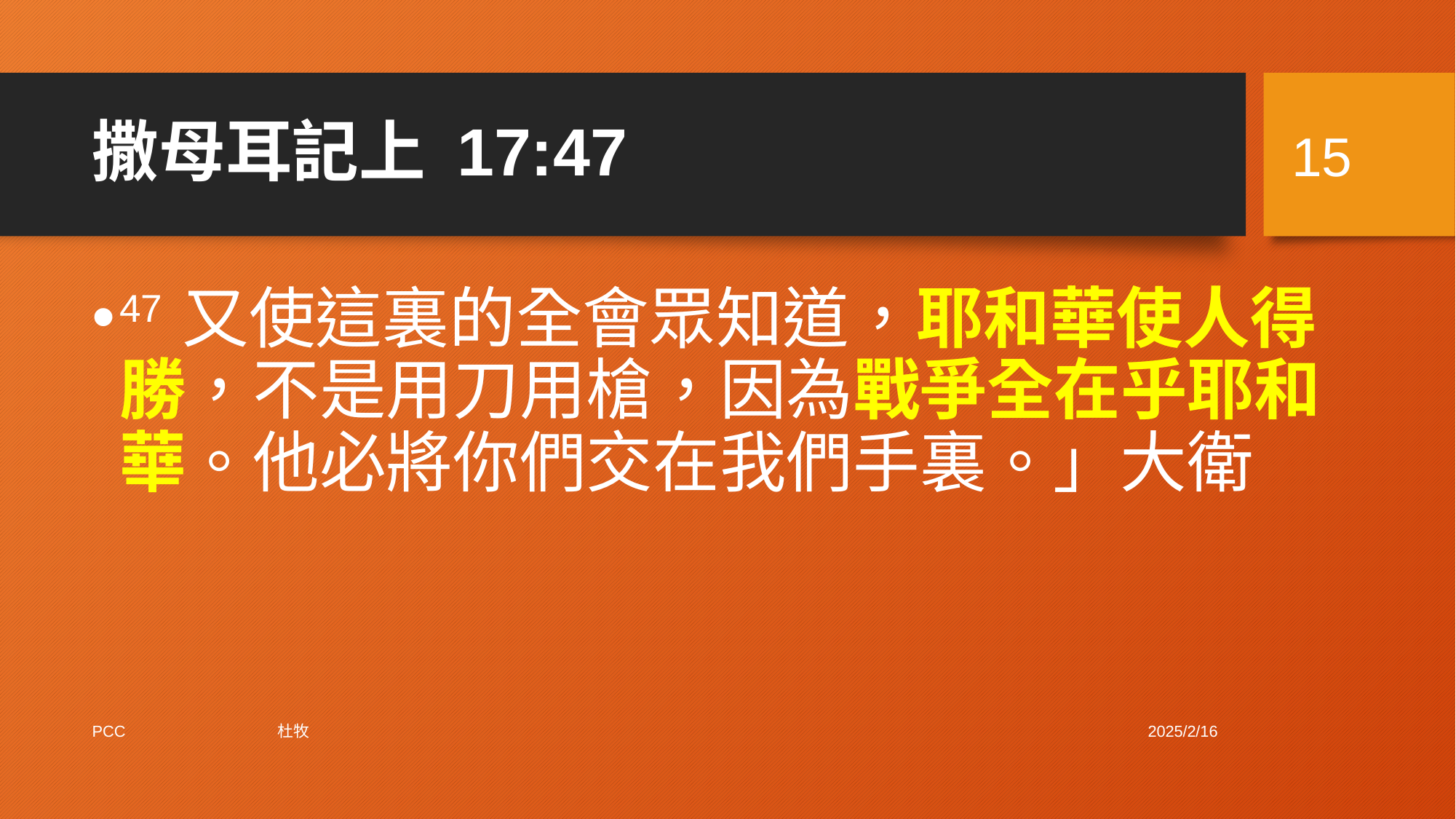

15
# 撒母耳記上 17:47
47 又使這裏的全會眾知道，耶和華使人得勝，不是用刀用槍，因為戰爭全在乎耶和華。他必將你們交在我們手裏。」大衛
2025/2/16
PCC                                  杜牧